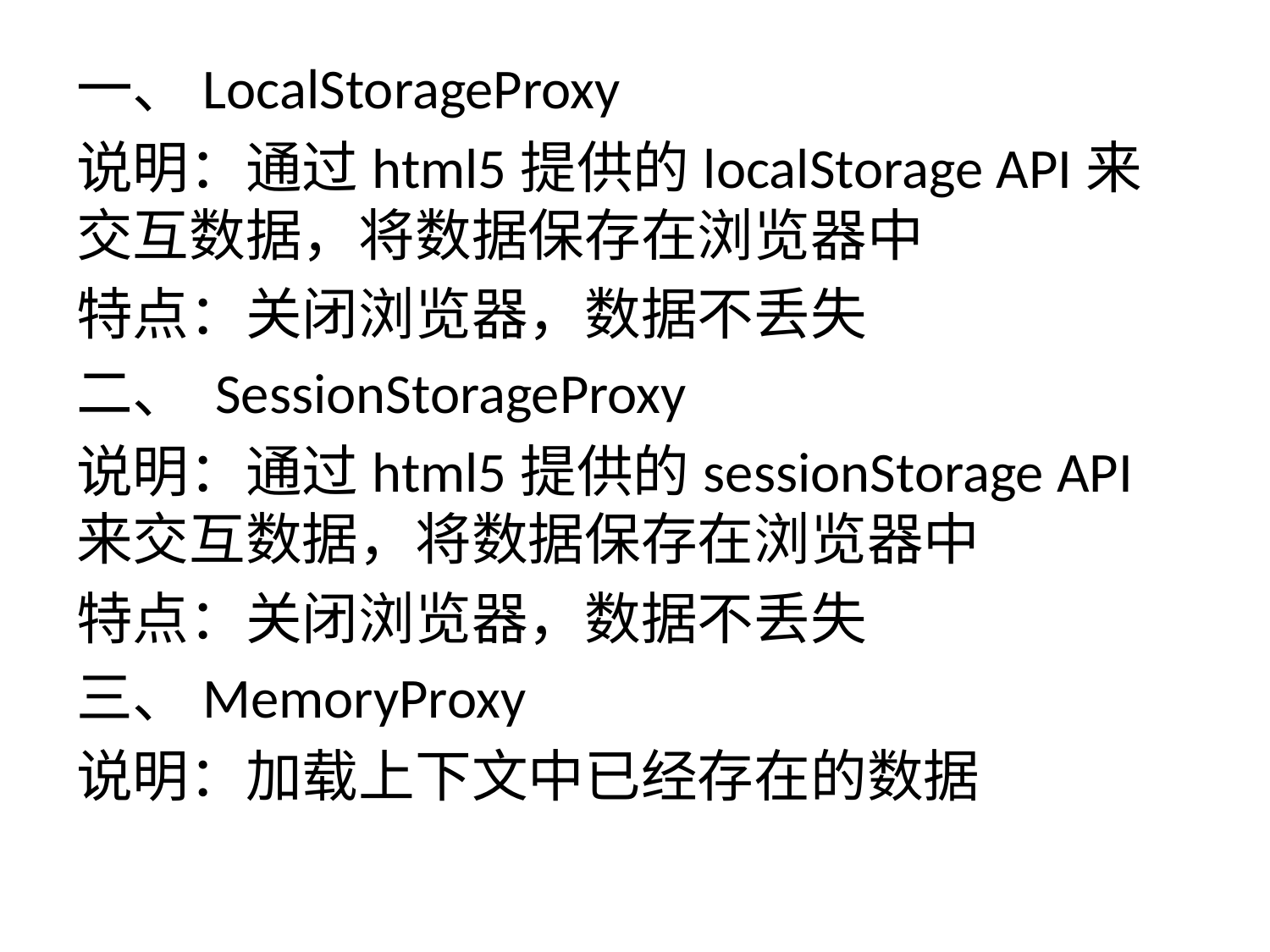

一、LocalStorageProxy
说明：通过html5提供的localStorage API来交互数据，将数据保存在浏览器中
特点：关闭浏览器，数据不丢失
二、 SessionStorageProxy
说明：通过html5提供的sessionStorage API来交互数据，将数据保存在浏览器中
特点：关闭浏览器，数据不丢失
三、MemoryProxy
说明：加载上下文中已经存在的数据